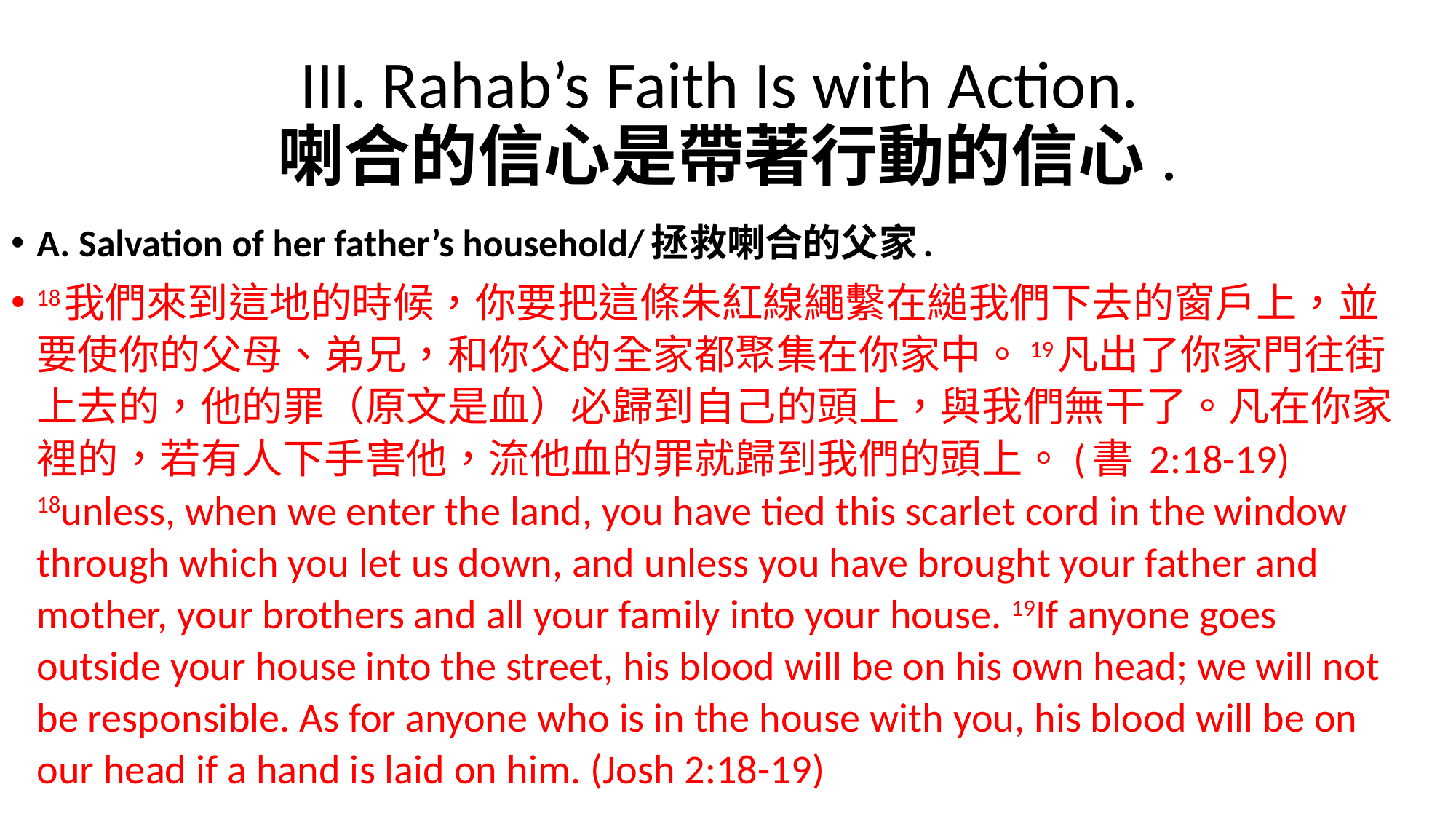

# III. Rahab’s Faith Is with Action. 喇合的信心是帶著行動的信心.
A. Salvation of her father’s household/拯救喇合的父家.
18我們來到這地的時候，你要把這條朱紅線繩繫在縋我們下去的窗戶上，並要使你的父母、弟兄，和你父的全家都聚集在你家中。19凡出了你家門往街上去的，他的罪（原文是血）必歸到自己的頭上，與我們無干了。凡在你家裡的，若有人下手害他，流他血的罪就歸到我們的頭上。 (書 2:18-19)
18unless, when we enter the land, you have tied this scarlet cord in the window through which you let us down, and unless you have brought your father and mother, your brothers and all your family into your house. 19If anyone goes outside your house into the street, his blood will be on his own head; we will not be responsible. As for anyone who is in the house with you, his blood will be on our head if a hand is laid on him. (Josh 2:18-19)